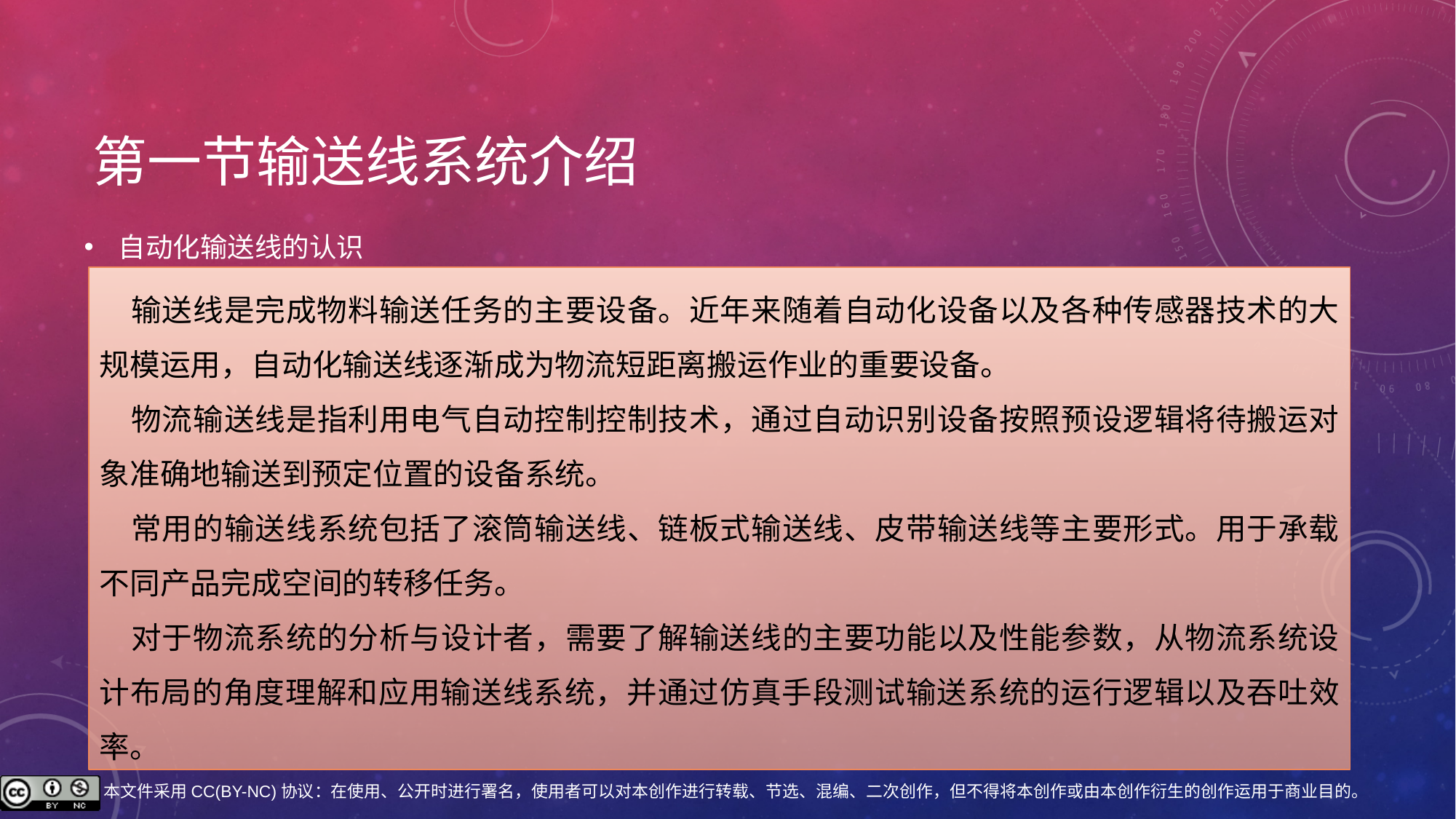

# 第一节输送线系统介绍
自动化输送线的认识
输送线是完成物料输送任务的主要设备。近年来随着自动化设备以及各种传感器技术的大规模运用，自动化输送线逐渐成为物流短距离搬运作业的重要设备。
物流输送线是指利用电气自动控制控制技术，通过自动识别设备按照预设逻辑将待搬运对象准确地输送到预定位置的设备系统。
常用的输送线系统包括了滚筒输送线、链板式输送线、皮带输送线等主要形式。用于承载不同产品完成空间的转移任务。
对于物流系统的分析与设计者，需要了解输送线的主要功能以及性能参数，从物流系统设计布局的角度理解和应用输送线系统，并通过仿真手段测试输送系统的运行逻辑以及吞吐效率。